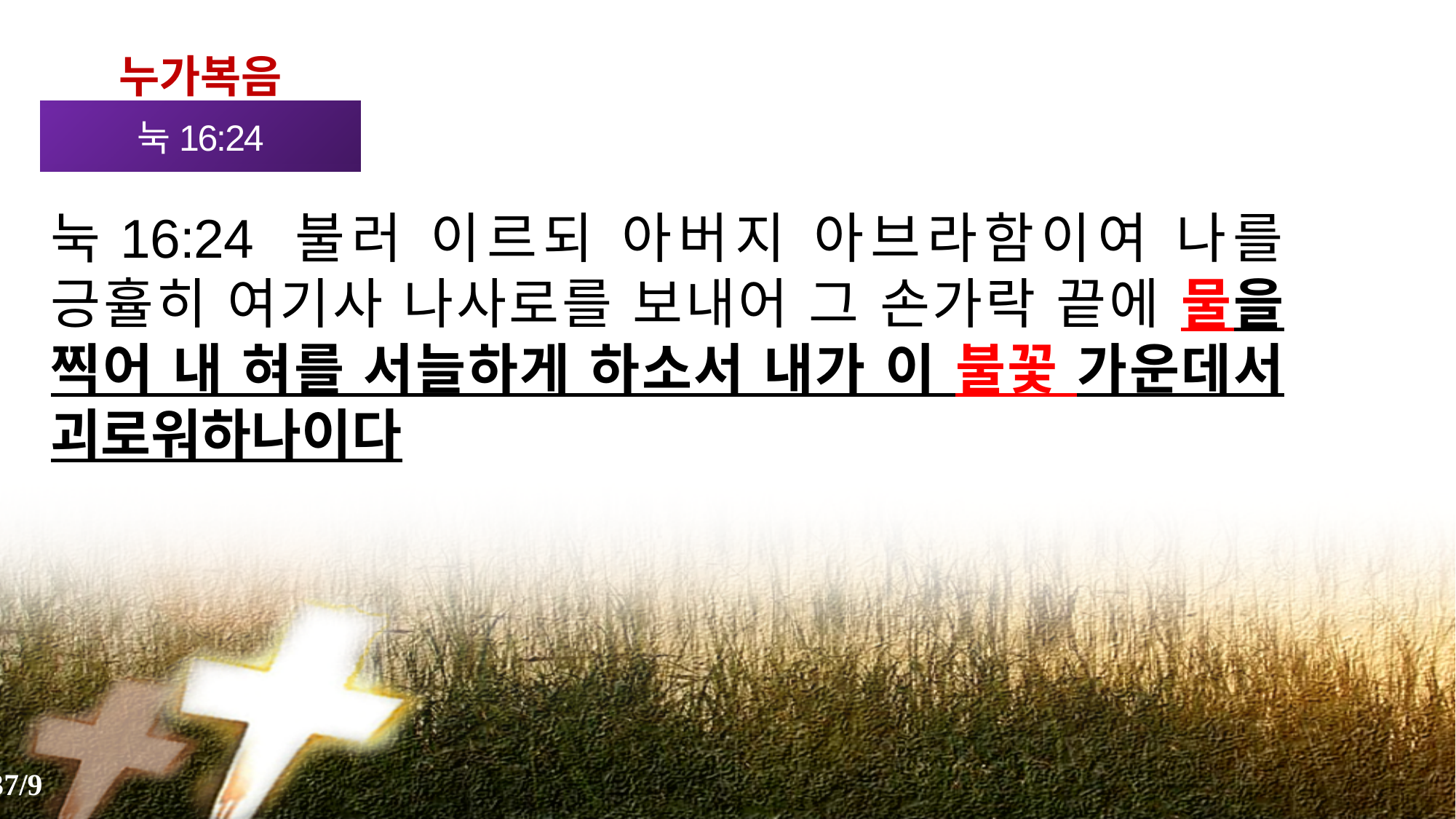

누가복음

눅16:24
눅16:24 불러 이르되 아버지 아브라함이여 나를 긍휼히 여기사 나사로를 보내어 그 손가락 끝에 물을 찍어 내 혀를 서늘하게 하소서 내가 이 불꽃 가운데서 괴로워하나이다